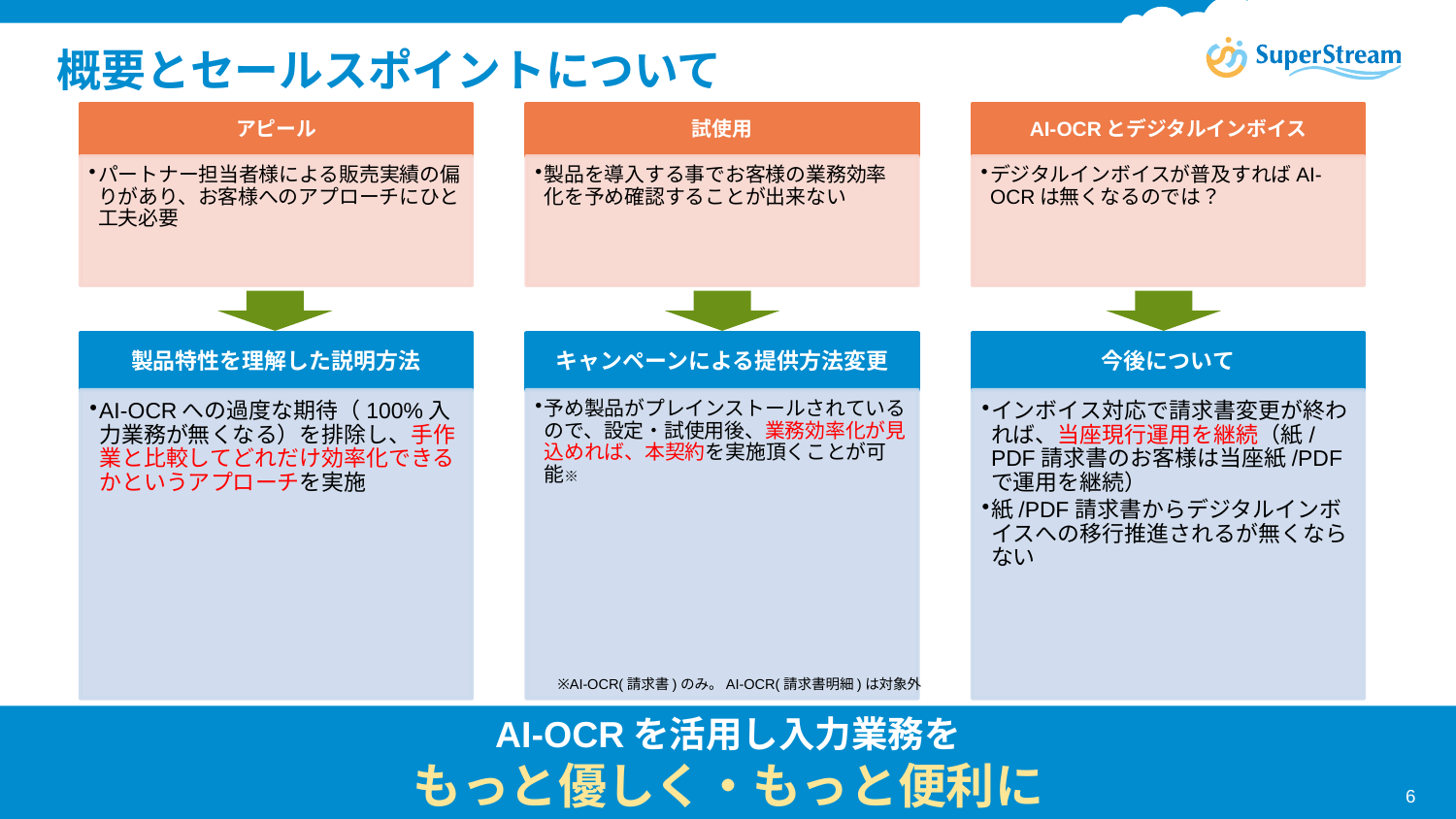

# 概要とセールスポイントについて
アピール
パートナー担当者様による販売実績の偏りがあり、お客様へのアプローチにひと工夫必要
試使用
製品を導入する事でお客様の業務効率化を予め確認することが出来ない
AI-OCRとデジタルインボイス
デジタルインボイスが普及すればAI-OCRは無くなるのでは？

製品特性を理解した説明方法
AI-OCRへの過度な期待（100%入力業務が無くなる）を排除し、手作業と比較してどれだけ効率化できるかというアプローチを実施
キャンペーンによる提供方法変更
予め製品がプレインストールされているので、設定・試使用後、業務効率化が見込めれば、本契約を実施頂くことが可能※
今後について
インボイス対応で請求書変更が終われば、当座現行運用を継続（紙/PDF請求書のお客様は当座紙/PDFで運用を継続）
紙/PDF請求書からデジタルインボイスへの移行推進されるが無くならない
※AI-OCR(請求書)のみ。AI-OCR(請求書明細)は対象外
AI-OCRを活用し入力業務を
もっと優しく・もっと便利に
6